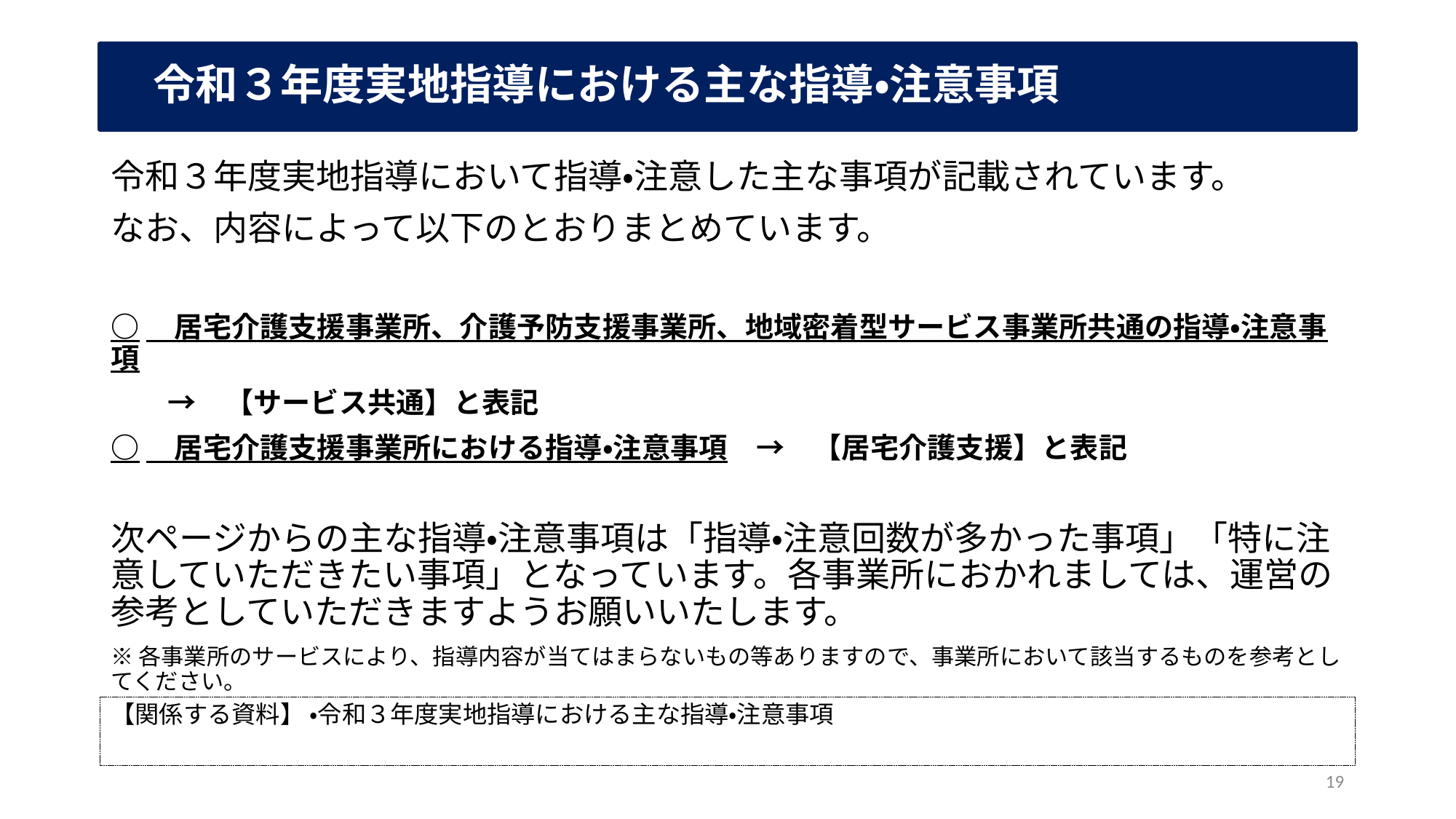

# 令和３年度実地指導における主な指導・注意事項
令和３年度実地指導において指導・注意した主な事項が記載されています。
なお、内容によって以下のとおりまとめています。

○　居宅介護支援事業所、介護予防支援事業所、地域密着型サービス事業所共通の指導・注意事項
　　→　【サービス共通】と表記
○　居宅介護支援事業所における指導・注意事項　→　【居宅介護支援】と表記

次ページからの主な指導・注意事項は「指導・注意回数が多かった事項」「特に注意していただきたい事項」となっています。各事業所におかれましては、運営の参考としていただきますようお願いいたします。
※各事業所のサービスにより、指導内容が当てはまらないもの等ありますので、事業所において該当するものを参考としてください。
【関係する資料】 ・令和３年度実地指導における主な指導・注意事項
19